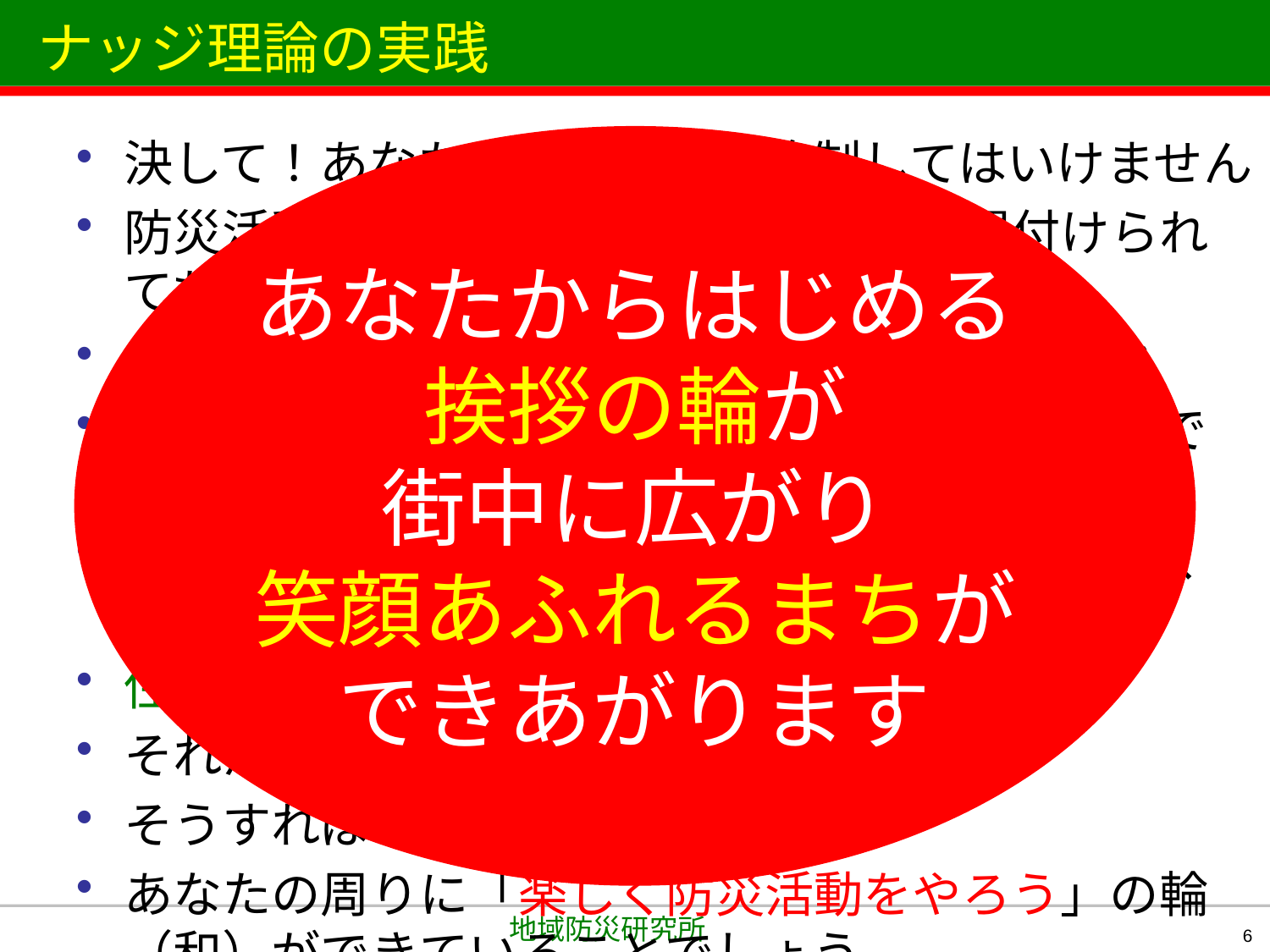

# ナッジ理論の実践
あなたからはじめる
挨拶の輪が
街中に広がり
笑顔あふれるまちが
できあがります
決して！あなたの防災活動を強制してはいけません
防災活動をする人同士が上下関係で位置付けられてもいけません
相手の立場に立って防災を学び、伝え合うこと
「お互い様の精神」を忘れず「共に歩む」ことです
人が集まるチーム・人が集まりやすいチームづくり
住みやすいまち・住み続けたいまちづくり
それが継続できる防災活動になります
そうすれば！
あなたの周りに「楽しく防災活動をやろう」の輪（和）ができていることでしょう